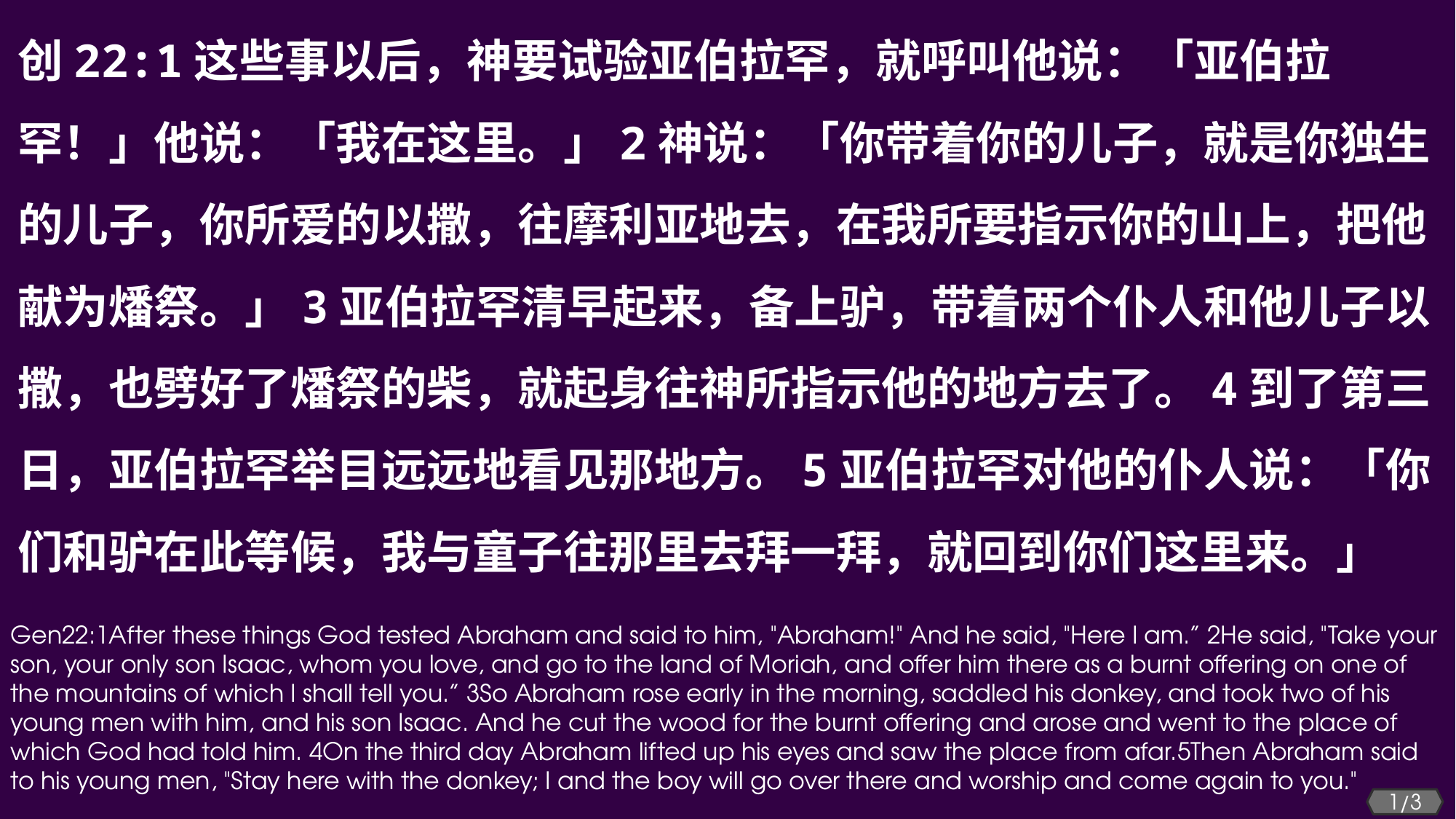

创22:1这些事以后，神要试验亚伯拉罕，就呼叫他说：「亚伯拉罕！」他说：「我在这里。」2神说：「你带着你的儿子，就是你独生的儿子，你所爱的以撒，往摩利亚地去，在我所要指示你的山上，把他献为燔祭。」3亚伯拉罕清早起来，备上驴，带着两个仆人和他儿子以撒，也劈好了燔祭的柴，就起身往神所指示他的地方去了。4到了第三日，亚伯拉罕举目远远地看见那地方。5亚伯拉罕对他的仆人说：「你们和驴在此等候，我与童子往那里去拜一拜，就回到你们这里来。」

Gen22:1After these things God tested Abraham and said to him, "Abraham!" And he said, "Here I am.” 2He said, "Take your son, your only son Isaac, whom you love, and go to the land of Moriah, and offer him there as a burnt offering on one of the mountains of which I shall tell you.” 3So Abraham rose early in the morning, saddled his donkey, and took two of his young men with him, and his son Isaac. And he cut the wood for the burnt offering and arose and went to the place of which God had told him. 4On the third day Abraham lifted up his eyes and saw the place from afar.5Then Abraham said to his young men, "Stay here with the donkey; I and the boy will go over there and worship and come again to you."
1/3